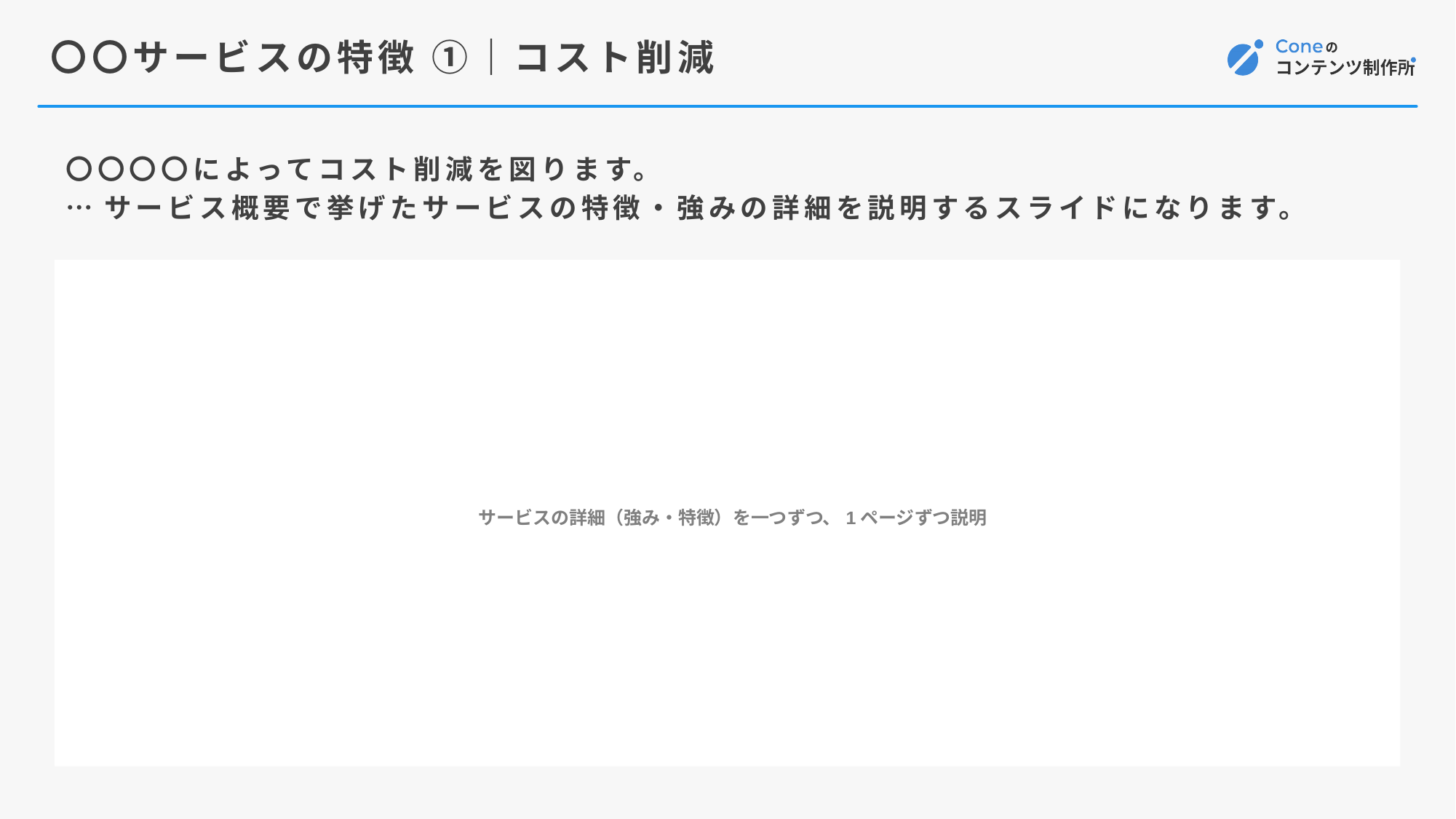

# 〇〇サービスの特徴 ①｜コスト削減
〇〇〇〇によってコスト削減を図ります。
…サービス概要で挙げたサービスの特徴・強みの詳細を説明するスライドになります。
サービスの詳細（強み・特徴）を一つずつ、1ページずつ説明